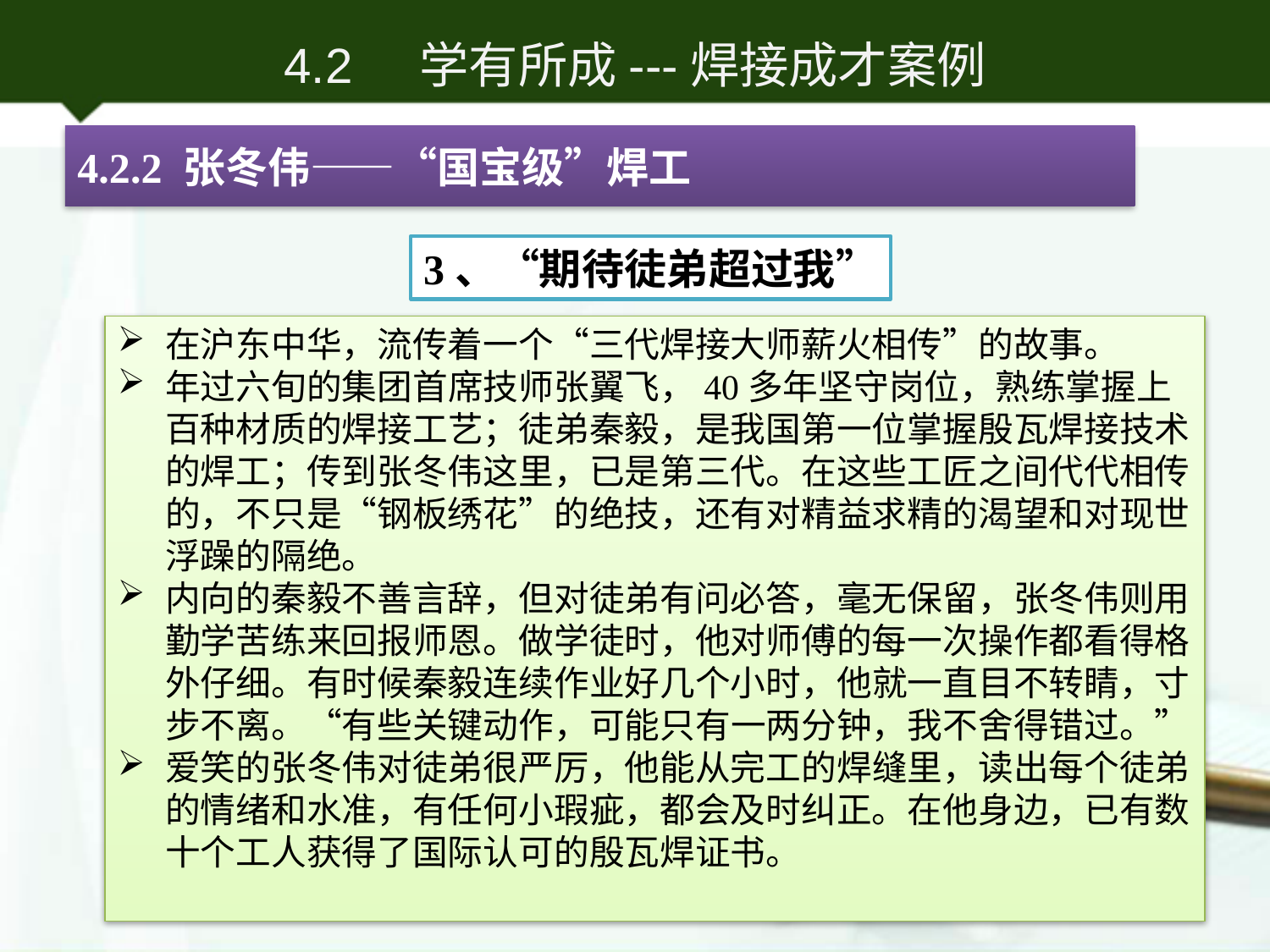

# 4.2    学有所成---焊接成才案例
4.2.2 张冬伟——“国宝级”焊工
3、“期待徒弟超过我”
在沪东中华，流传着一个“三代焊接大师薪火相传”的故事。
年过六旬的集团首席技师张翼飞，40多年坚守岗位，熟练掌握上百种材质的焊接工艺；徒弟秦毅，是我国第一位掌握殷瓦焊接技术的焊工；传到张冬伟这里，已是第三代。在这些工匠之间代代相传的，不只是“钢板绣花”的绝技，还有对精益求精的渴望和对现世浮躁的隔绝。
内向的秦毅不善言辞，但对徒弟有问必答，毫无保留，张冬伟则用勤学苦练来回报师恩。做学徒时，他对师傅的每一次操作都看得格外仔细。有时候秦毅连续作业好几个小时，他就一直目不转睛，寸步不离。“有些关键动作，可能只有一两分钟，我不舍得错过。”
爱笑的张冬伟对徒弟很严厉，他能从完工的焊缝里，读出每个徒弟的情绪和水准，有任何小瑕疵，都会及时纠正。在他身边，已有数十个工人获得了国际认可的殷瓦焊证书。